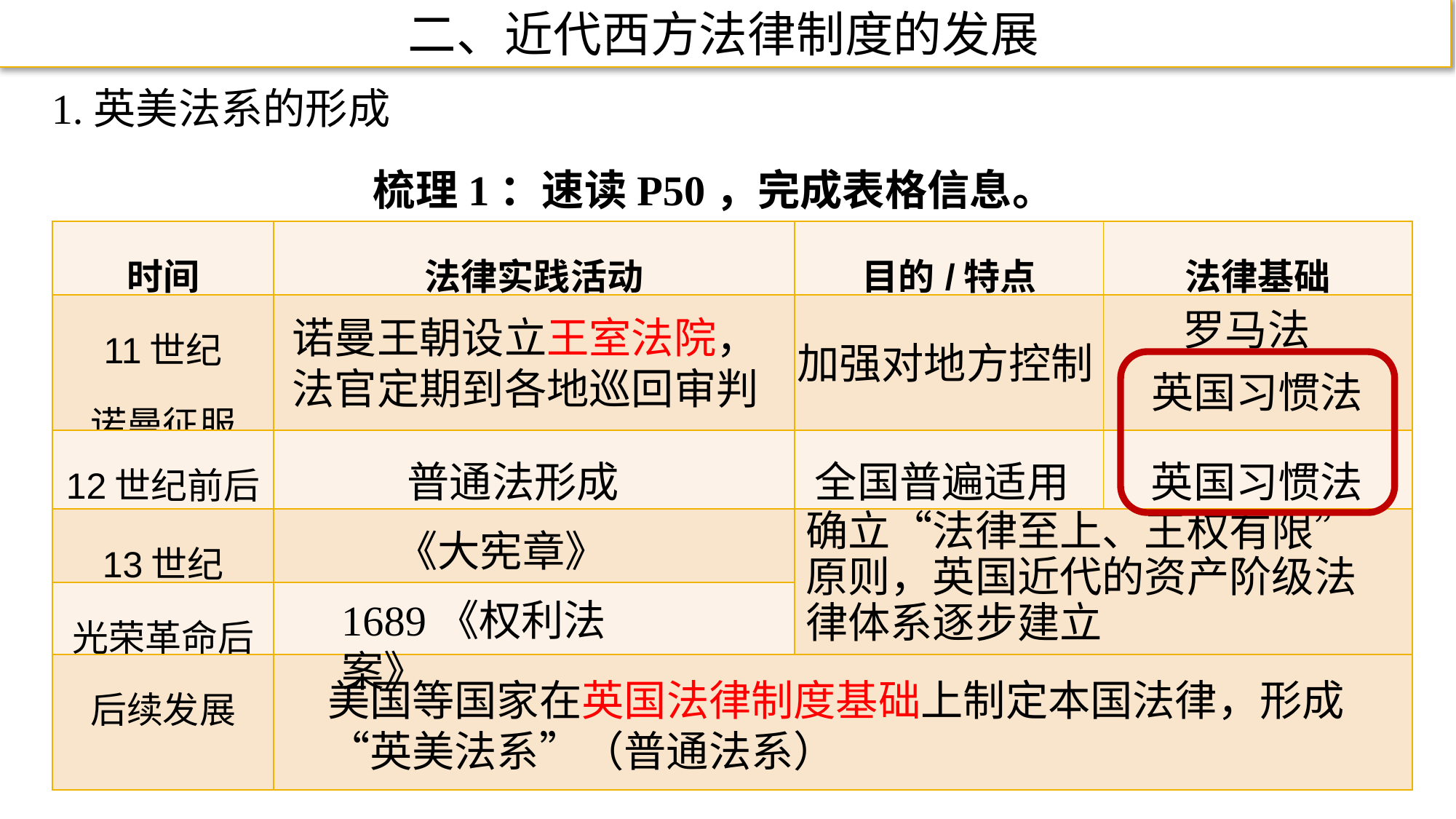

二、近代西方法律制度的发展
1.英美法系的形成
梳理1：速读P50，完成表格信息。
| 时间 | 法律实践活动 | 目的/特点 | 法律基础 |
| --- | --- | --- | --- |
| 11世纪 诺曼征服 |  |  |  |
| 12世纪前后 |  |  |  |
| 13世纪 |  |  |  |
| 光荣革命后 |  |  |  |
| 后续发展 |  |  |  |
罗马法
英国习惯法
诺曼王朝设立王室法院，法官定期到各地巡回审判
加强对地方控制

普通法形成
全国普遍适用
英国习惯法
确立“法律至上、王权有限”原则，英国近代的资产阶级法律体系逐步建立
《大宪章》
1689《权利法案》
美国等国家在英国法律制度基础上制定本国法律，形成“英美法系”（普通法系）